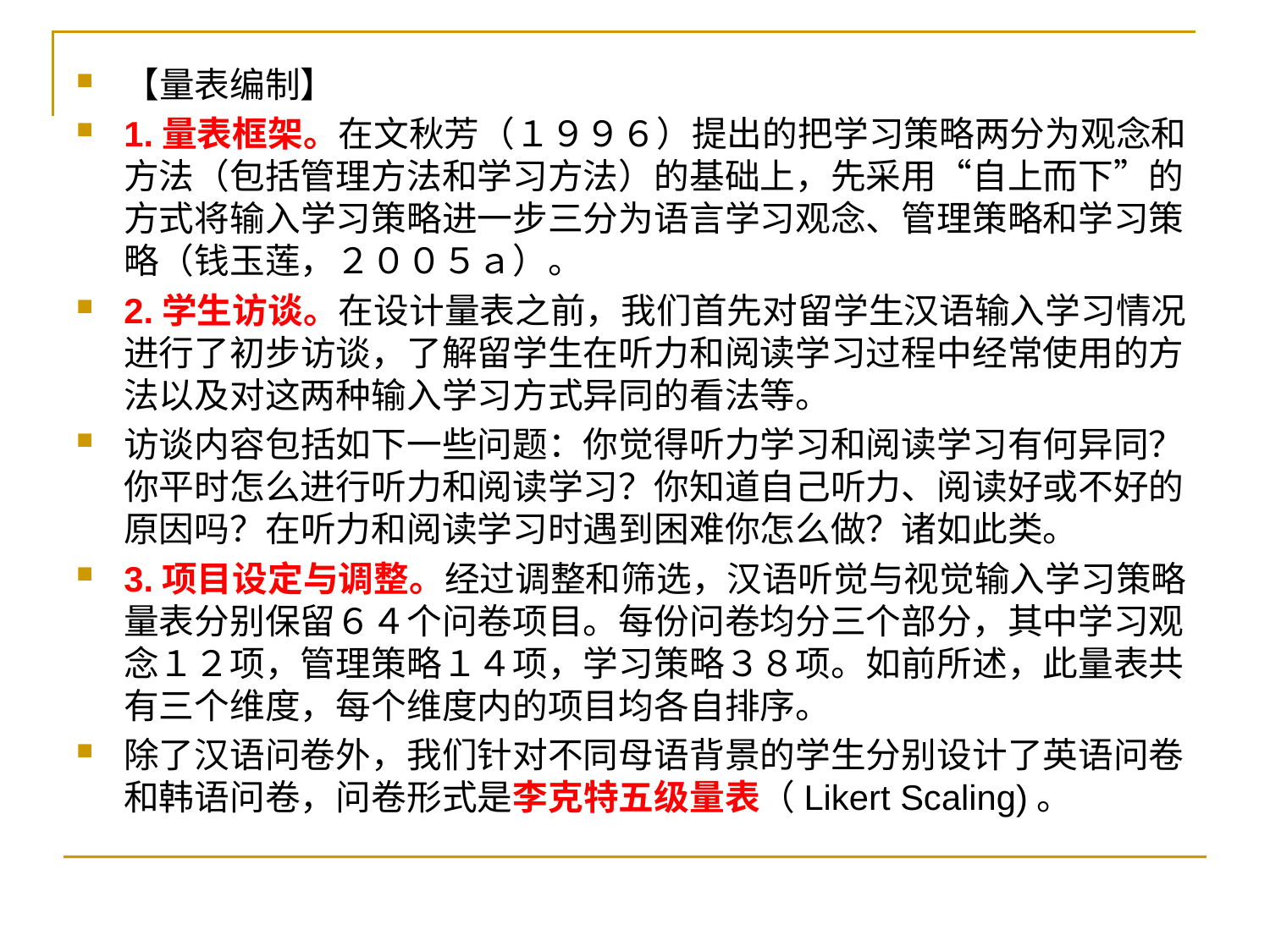

【量表编制】
1.量表框架。在文秋芳（１９９６）提出的把学习策略两分为观念和方法（包括管理方法和学习方法）的基础上，先采用“自上而下”的方式将输入学习策略进一步三分为语言学习观念、管理策略和学习策略（钱玉莲，２００５ａ）。
2.学生访谈。在设计量表之前，我们首先对留学生汉语输入学习情况进行了初步访谈，了解留学生在听力和阅读学习过程中经常使用的方法以及对这两种输入学习方式异同的看法等。
访谈内容包括如下一些问题：你觉得听力学习和阅读学习有何异同？你平时怎么进行听力和阅读学习？你知道自己听力、阅读好或不好的原因吗？在听力和阅读学习时遇到困难你怎么做？诸如此类。
3.项目设定与调整。经过调整和筛选，汉语听觉与视觉输入学习策略量表分别保留６４个问卷项目。每份问卷均分三个部分，其中学习观念１２项，管理策略１４项，学习策略３８项。如前所述，此量表共有三个维度，每个维度内的项目均各自排序。
除了汉语问卷外，我们针对不同母语背景的学生分别设计了英语问卷和韩语问卷，问卷形式是李克特五级量表（Likert Scaling)。